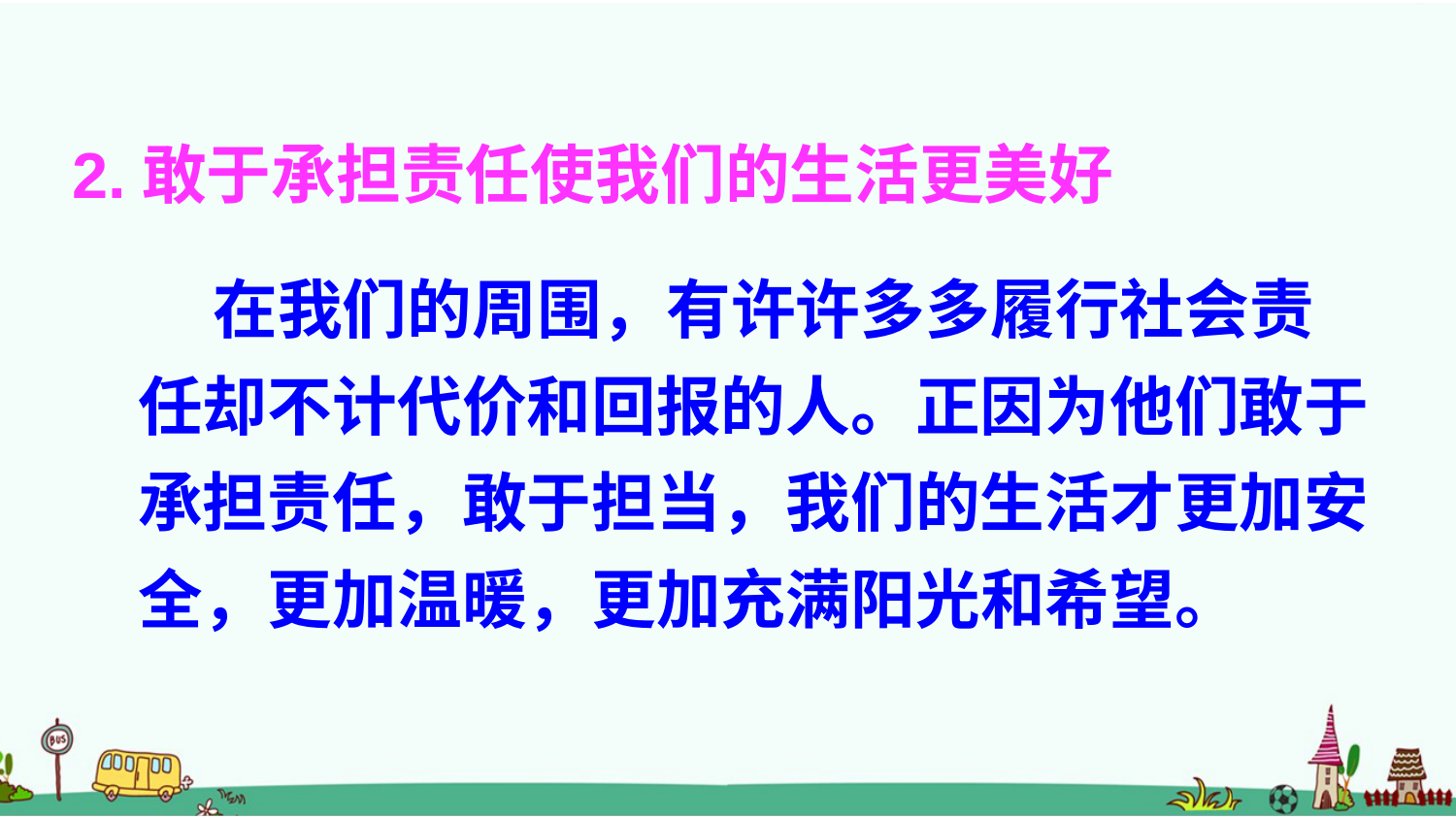

2.敢于承担责任使我们的生活更美好
    在我们的周围，有许许多多履行社会责任却不计代价和回报的人。正因为他们敢于承担责任，敢于担当，我们的生活才更加安全，更加温暖，更加充满阳光和希望。